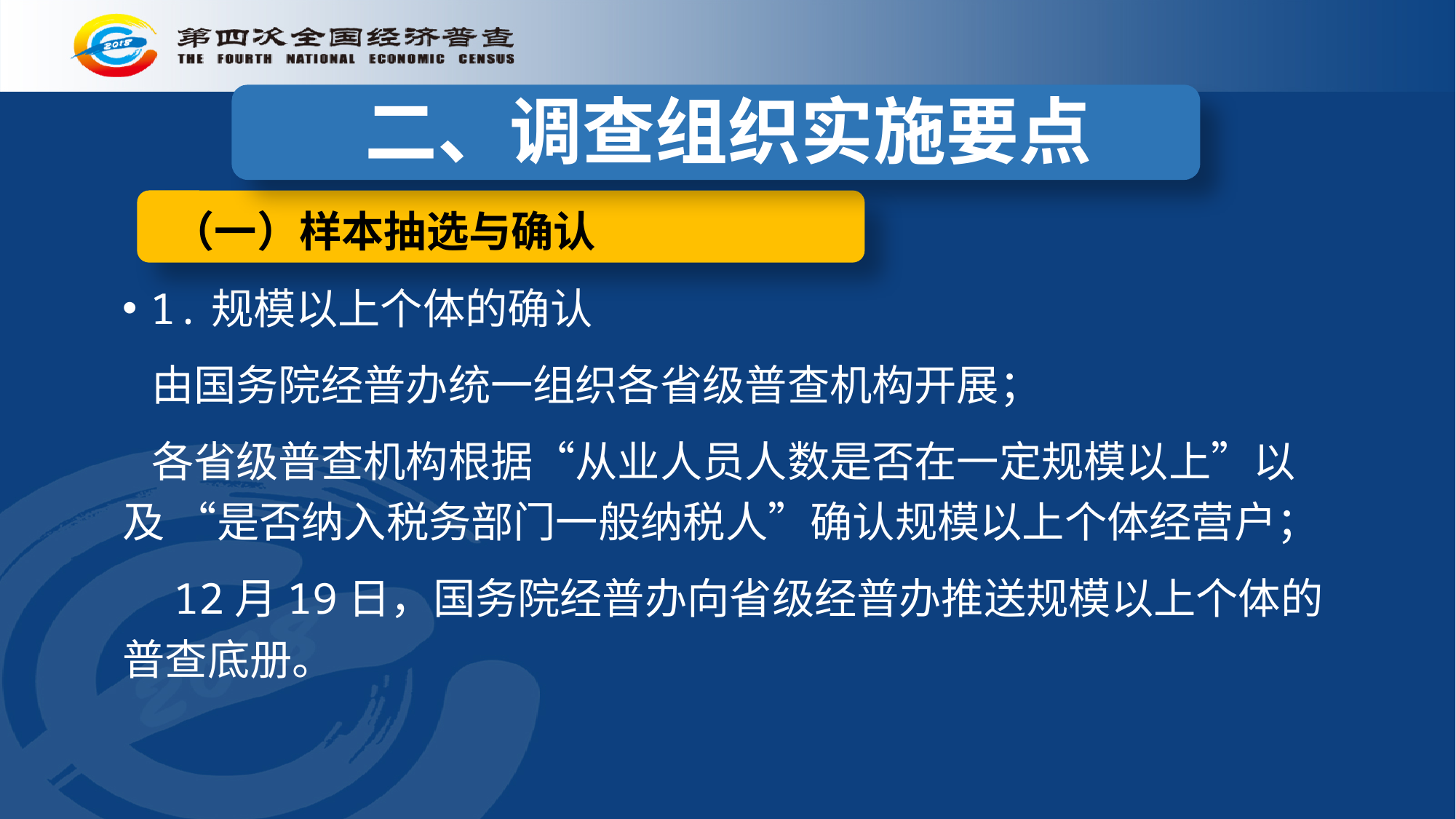

二、调查组织实施要点
     （一）样本抽选与确认
1.规模以上个体的确认
  由国务院经普办统一组织各省级普查机构开展；
  各省级普查机构根据“从业人员人数是否在一定规模以上”以及 “是否纳入税务部门一般纳税人”确认规模以上个体经营户；
  12月19日，国务院经普办向省级经普办推送规模以上个体的普查底册。

（一）样本抽选与确认